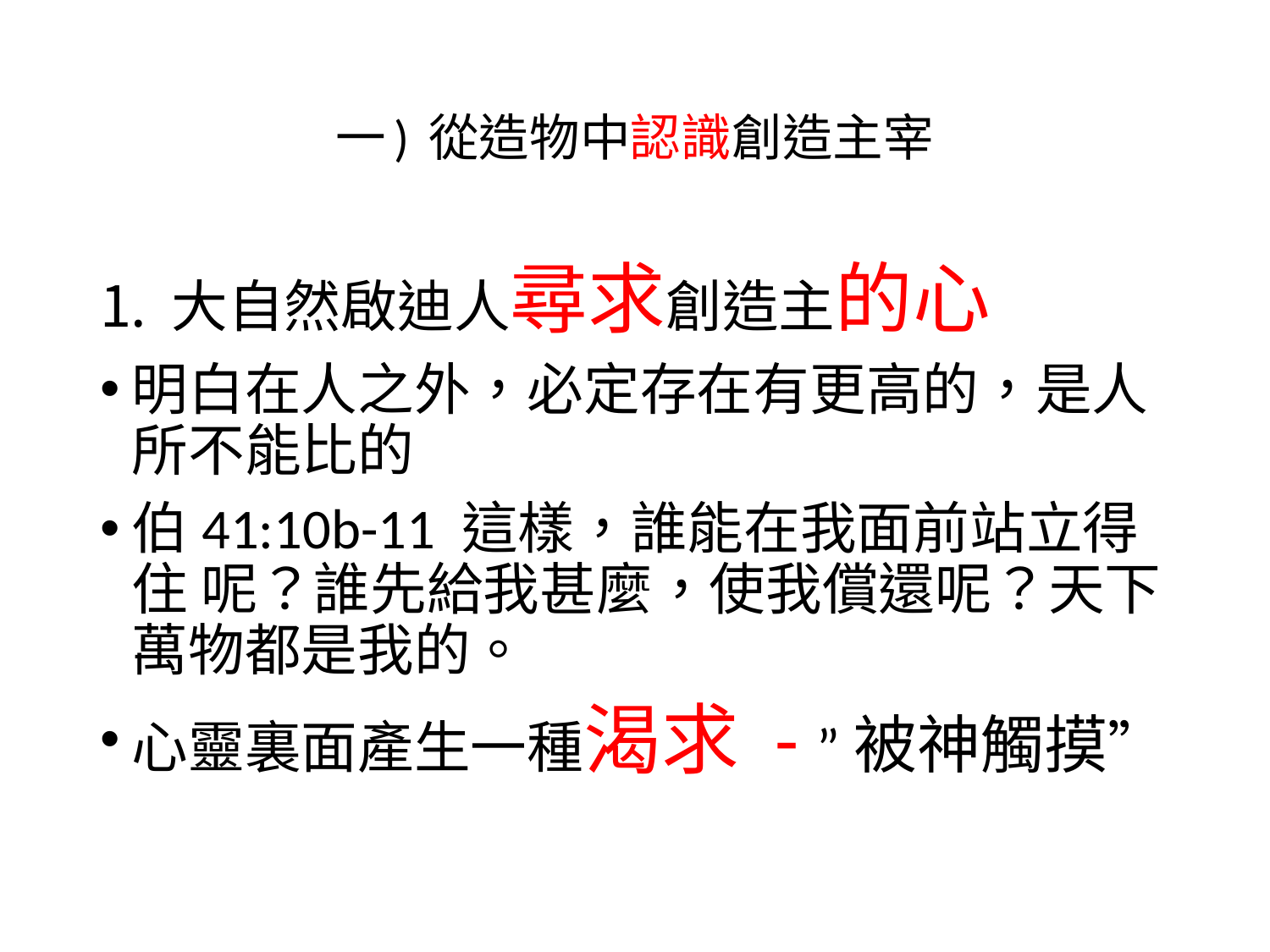

# 一) 從造物中認識創造主宰
大自然啟迪人尋求創造主的心
明白在人之外，必定存在有更高的，是人所不能比的
伯41:10b-11 這樣，誰能在我面前站立得住 呢？誰先給我甚麼，使我償還呢？天下萬物都是我的。
心靈裏面產生一種渴求 - ”被神觸摸”